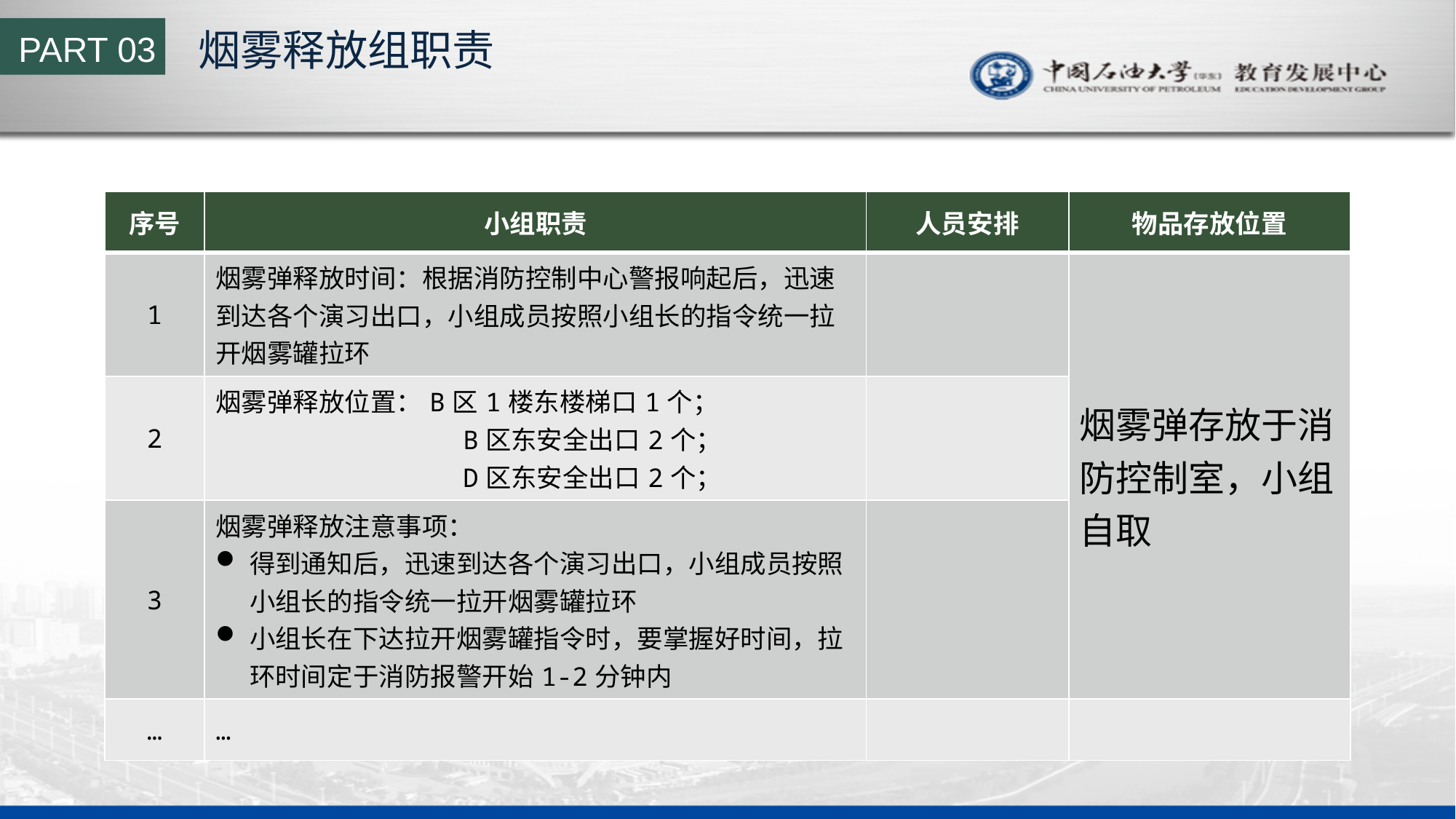

烟雾释放组职责
PART 03
| 序号 | 小组职责 | 人员安排 | 物品存放位置 |
| --- | --- | --- | --- |
| 1 | 烟雾弹释放时间：根据消防控制中心警报响起后，迅速到达各个演习出口，小组成员按照小组长的指令统一拉开烟雾罐拉环 |  | 烟雾弹存放于消防控制室，小组自取 |
| 2 | 烟雾弹释放位置：B区1楼东楼梯口1个； B区东安全出口2个； D区东安全出口2个； |  |  |
| 3 | 烟雾弹释放注意事项： 得到通知后，迅速到达各个演习出口，小组成员按照小组长的指令统一拉开烟雾罐拉环 小组长在下达拉开烟雾罐指令时，要掌握好时间，拉环时间定于消防报警开始1-2分钟内 |  |  |
| … | … |  |  |